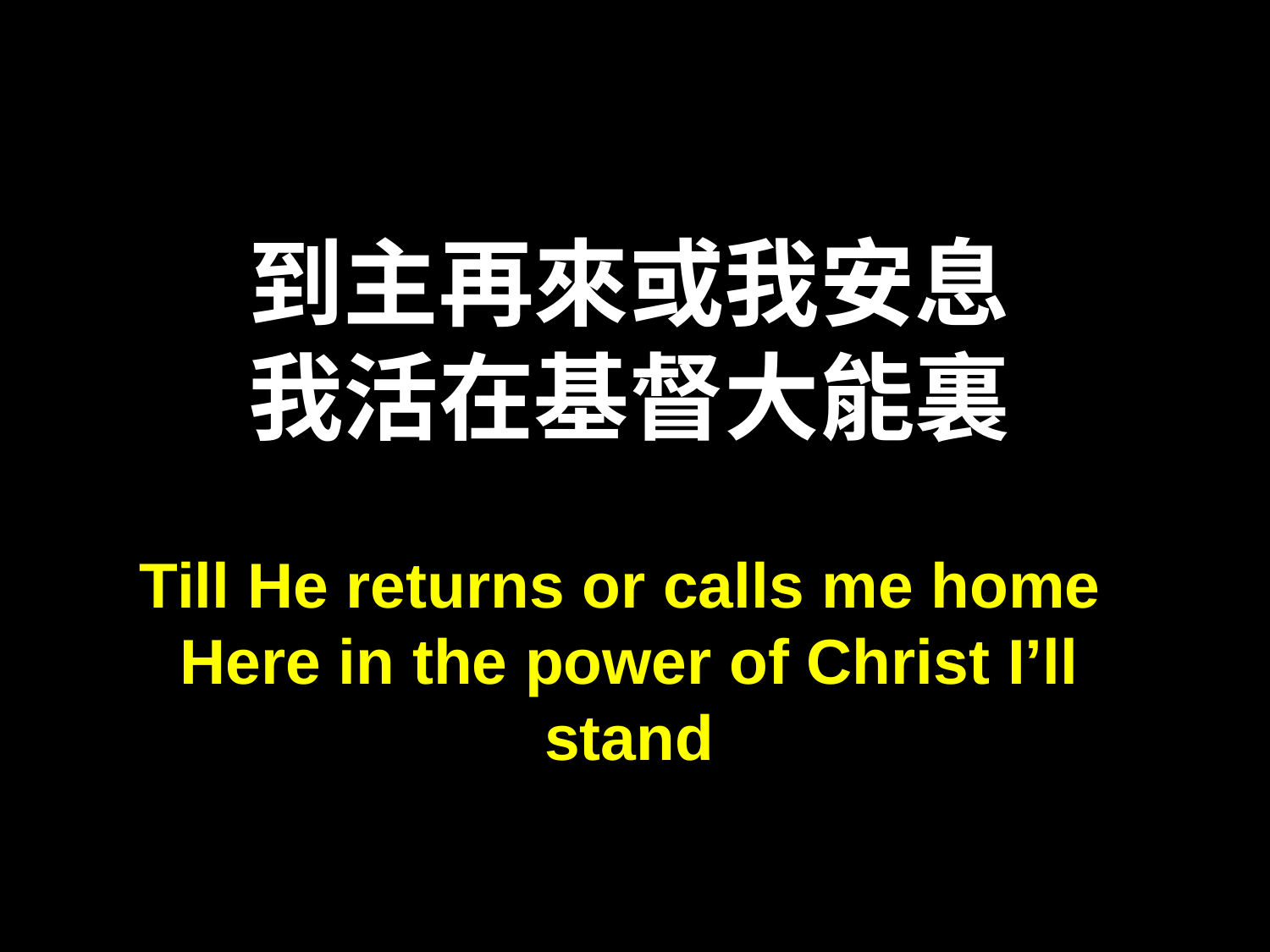

到主再來或我安息
我活在基督大能裏

Till He returns or calls me home
Here in the power of Christ I’ll stand